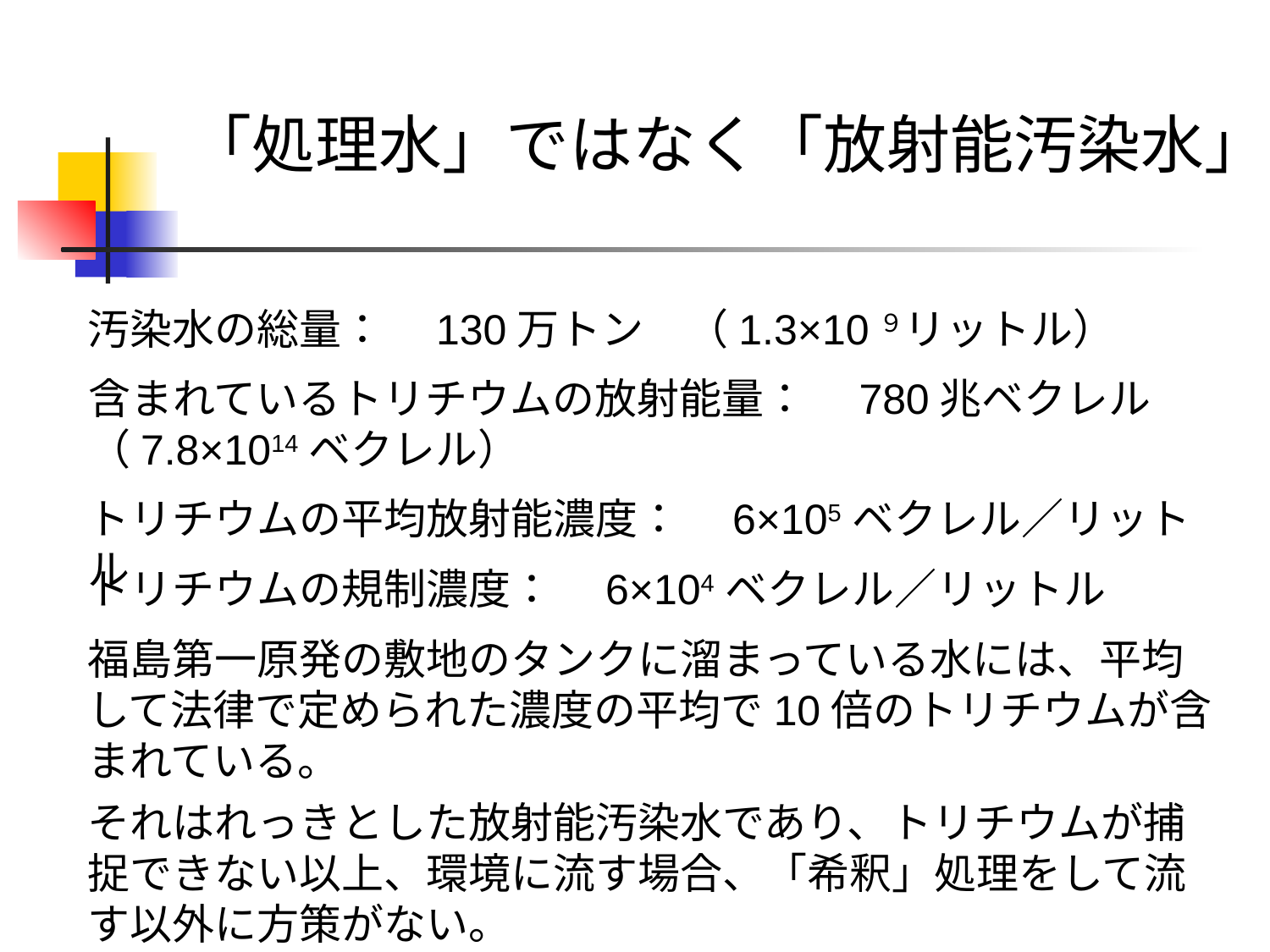

「処理水」ではなく「放射能汚染水」
汚染水の総量：　130万トン　（1.3×10９リットル）
含まれているトリチウムの放射能量：　780兆ベクレル
（7.8×1014ベクレル）
トリチウムの平均放射能濃度：　6×105ベクレル／リットル
トリチウムの規制濃度：　6×104ベクレル／リットル
福島第一原発の敷地のタンクに溜まっている水には、平均して法律で定められた濃度の平均で10倍のトリチウムが含まれている。
それはれっきとした放射能汚染水であり、トリチウムが捕捉できない以上、環境に流す場合、「希釈」処理をして流す以外に方策がない。